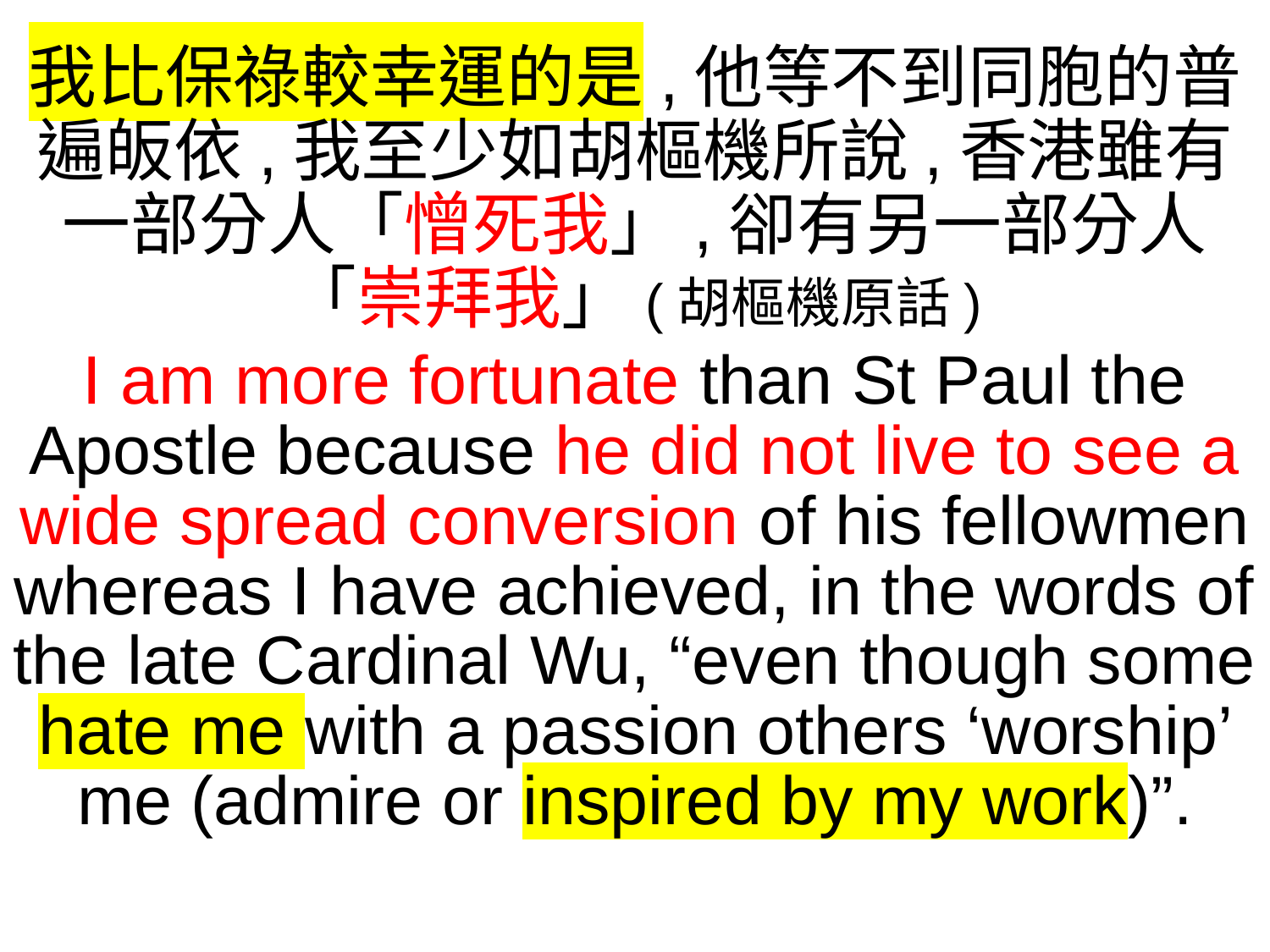

我比保祿較幸運的是,他等不到同胞的普遍皈依,我至少如胡樞機所說,香港雖有一部分人「憎死我」,卻有另一部分人
「崇拜我」(胡樞機原話)
I am more fortunate than St Paul the Apostle because he did not live to see a wide spread conversion of his fellowmen whereas I have achieved, in the words of the late Cardinal Wu, “even though some hate me with a passion others ‘worship’ me (admire or inspired by my work)”.